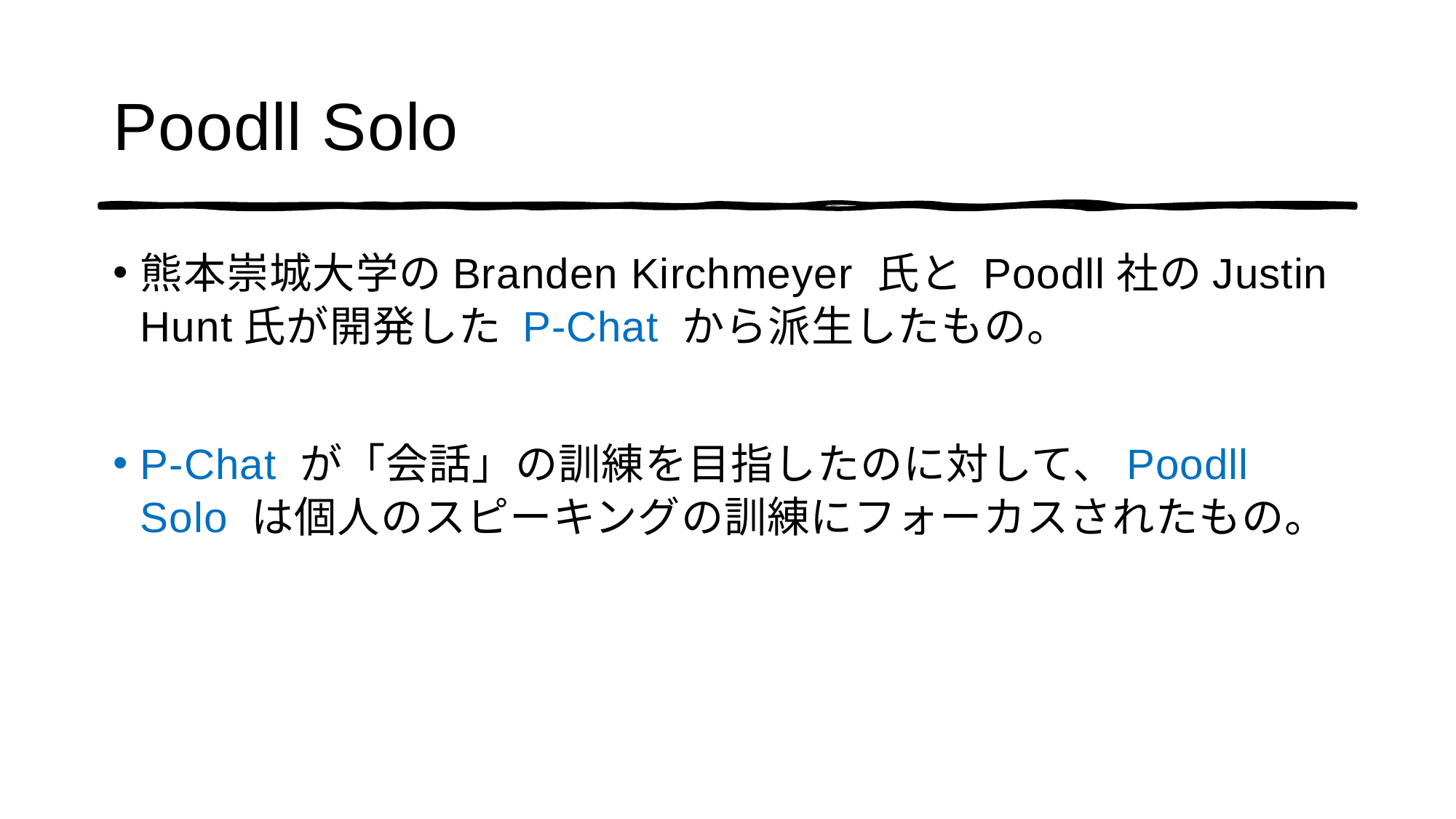

# Poodll Solo
熊本崇城大学のBranden Kirchmeyer 氏と Poodll社のJustin Hunt氏が開発した P-Chat から派生したもの。

P-Chat が「会話」の訓練を目指したのに対して、Poodll Solo は個人のスピーキングの訓練にフォーカスされたもの。